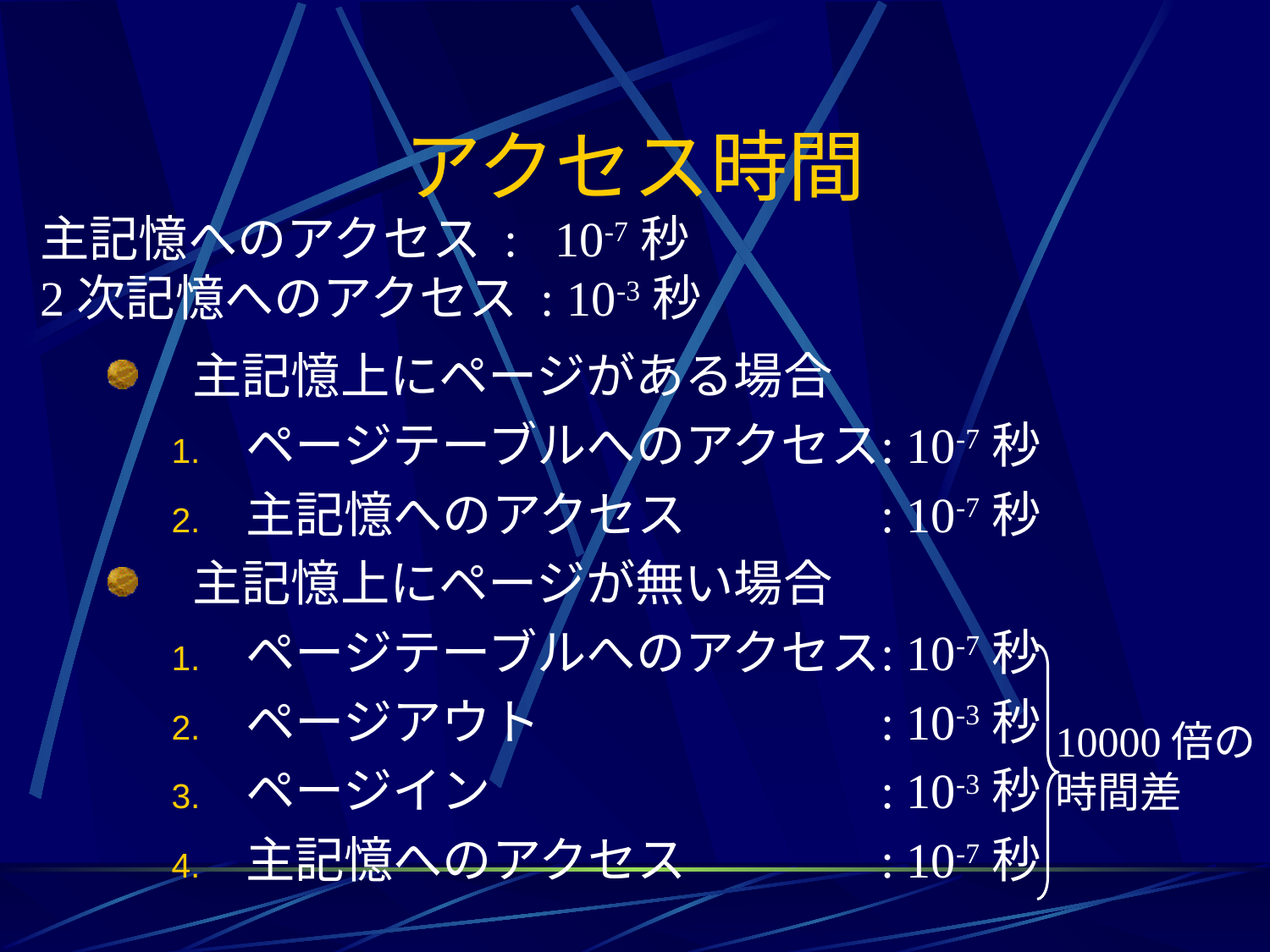

# アクセス時間
主記憶へのアクセス :   10-7秒
2次記憶へのアクセス : 10-3秒
主記憶上にページがある場合
ページテーブルへのアクセス	: 10-7秒
主記憶へのアクセス		: 10-7秒
主記憶上にページが無い場合
ページテーブルへのアクセス	: 10-7秒
ページアウト			: 10-3秒
ページイン				: 10-3秒
主記憶へのアクセス		: 10-7秒

10000倍の
時間差